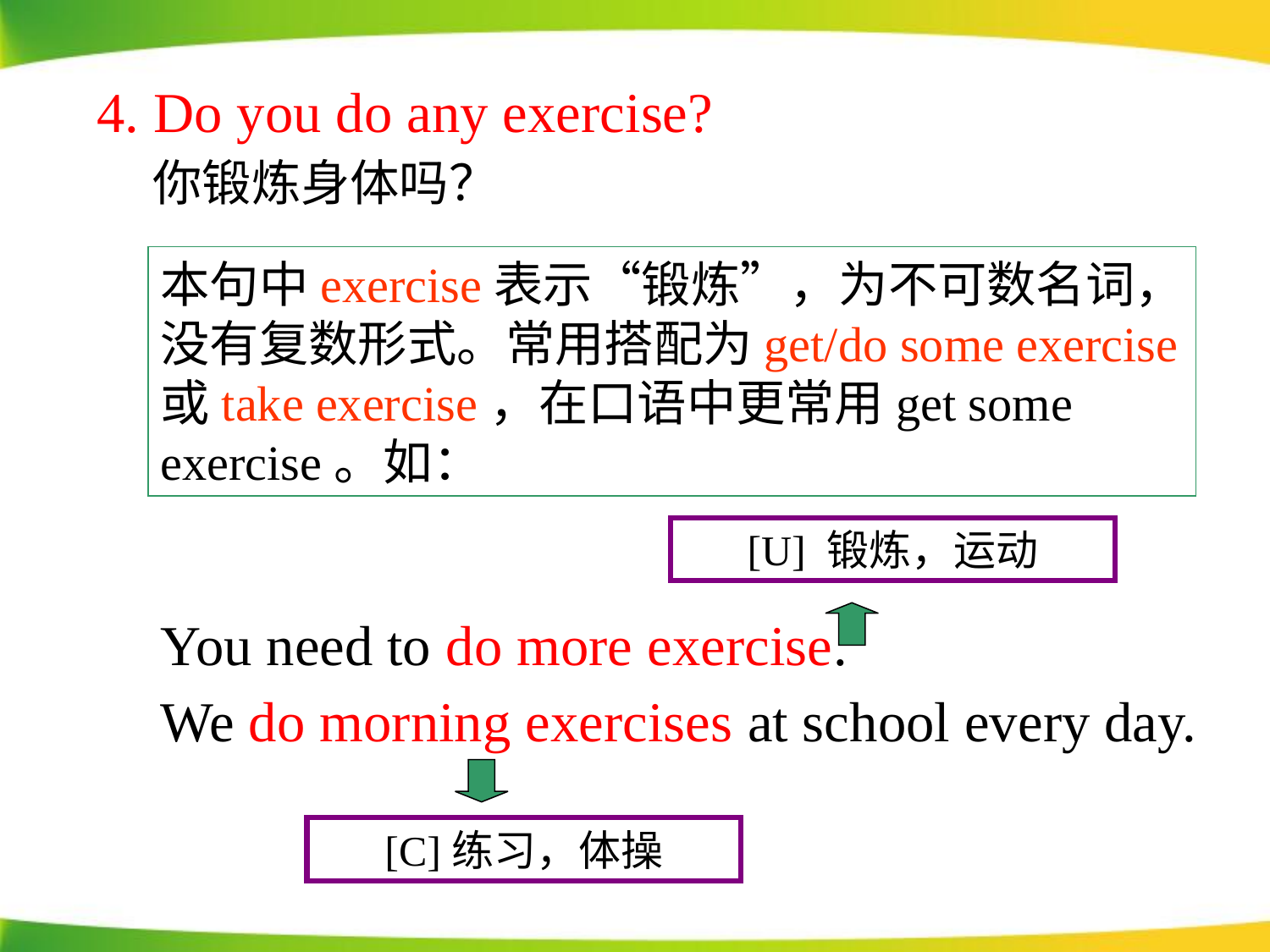

4. Do you do any exercise?
    你锻炼身体吗？
本句中exercise表示“锻炼”，为不可数名词，没有复数形式。常用搭配为get/do some exercise或take exercise，在口语中更常用get some exercise。如：
[U] 锻炼，运动
You need to do more exercise.
We do morning exercises at school every day.

[C]练习，体操